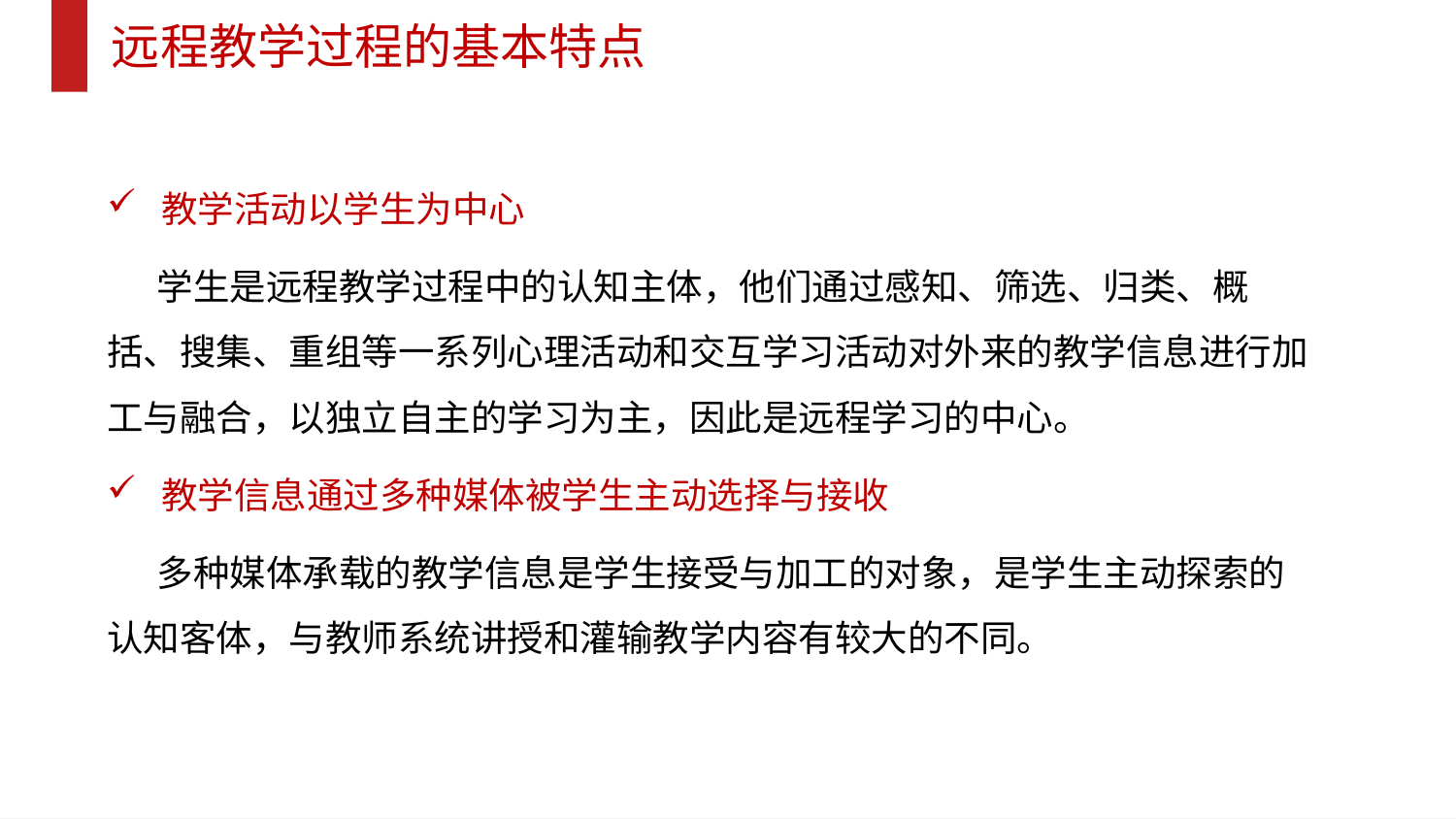

远程教学过程的基本特点
教学活动以学生为中心
     学生是远程教学过程中的认知主体，他们通过感知、筛选、归类、概括、搜集、重组等一系列心理活动和交互学习活动对外来的教学信息进行加工与融合，以独立自主的学习为主，因此是远程学习的中心。
教学信息通过多种媒体被学生主动选择与接收
     多种媒体承载的教学信息是学生接受与加工的对象，是学生主动探索的认知客体，与教师系统讲授和灌输教学内容有较大的不同。